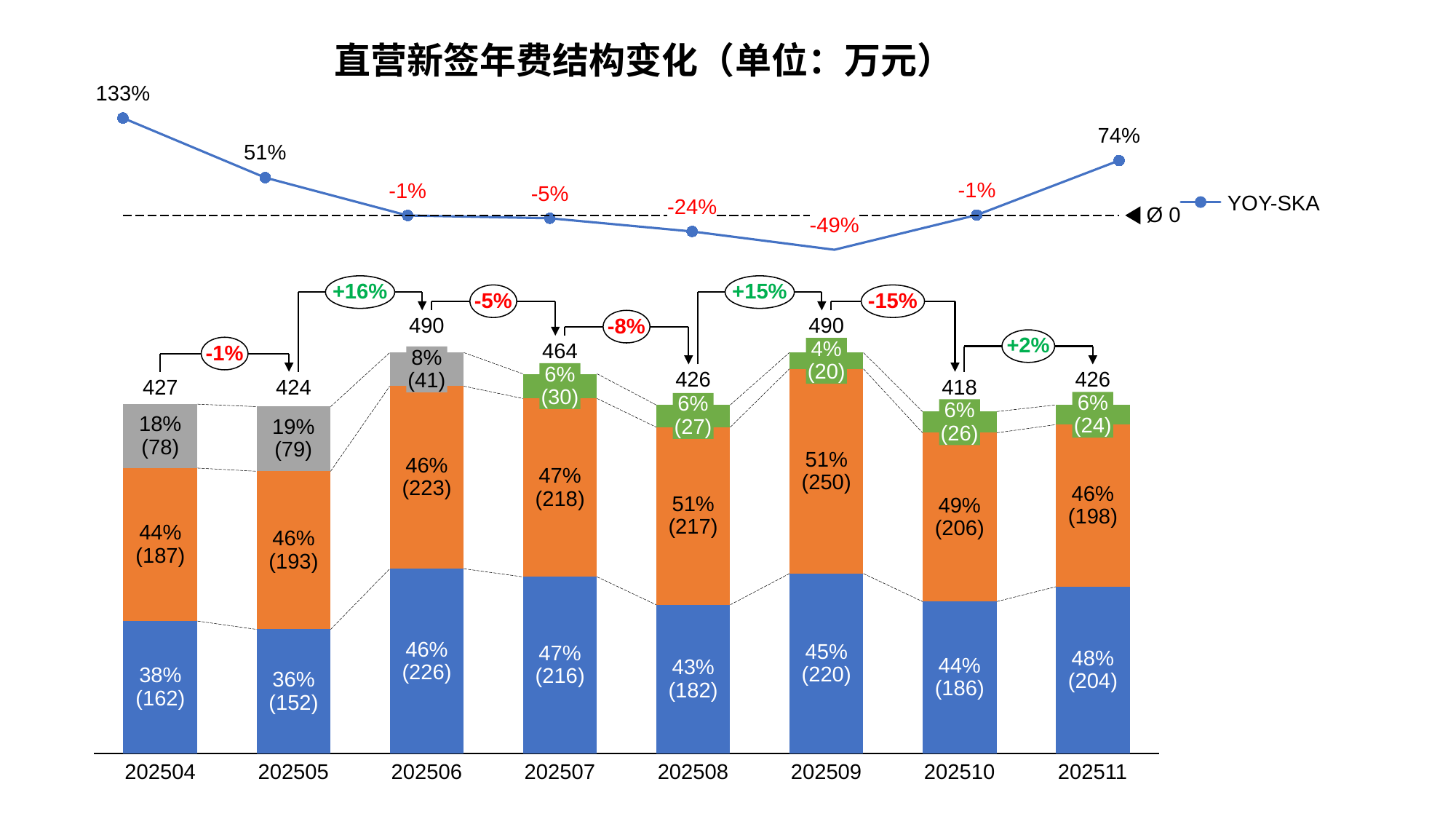

直营新签年费结构变化（单位：万元）
133%

### Chart

| Category |  |
|---|---|
74%
51%
-1%
-1%
-5%
YOY-SKA
-24%

Ø 0

-49%
+16%
+15%
-5%
-15%
-8%
490
490
+2%
-1%
4%
(20)
464

### Chart

| Category |  |  |  |
|---|---|---|---|
8%
(41)
6%
(30)
426
426
427
424
418
6%
(24)
6%
(27)
6%
(26)
18%
(78)
19%
(79)
51%
(250)
46%
(223)
47%
(218)
46%
(198)
51%
(217)
49%
(206)
44%
(187)
46%
(193)
46%
(226)
45%
(220)
47%
(216)
48%
(204)
44%
(186)
43%
(182)
38%
(162)
36%
(152)
202504
202505
202506
202507
202508
202509
202510
202511